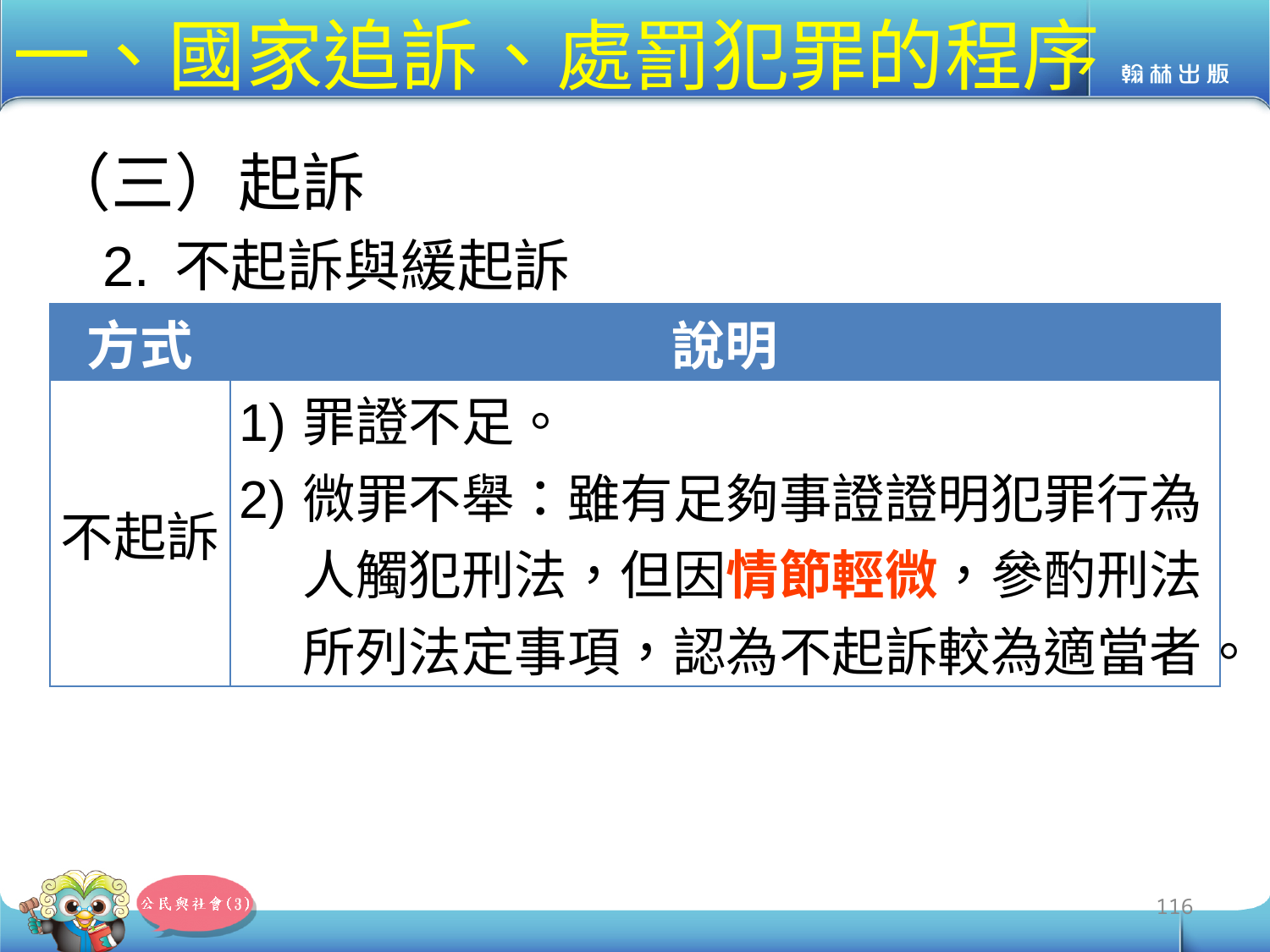

# 一、國家追訴、處罰犯罪的程序
（三）起訴
不起訴與緩起訴

| 方式 | 說明 |
| --- | --- |
| 不起訴 | 罪證不足。 微罪不舉：雖有足夠事證證明犯罪行為人觸犯刑法，但因情節輕微，參酌刑法所列法定事項，認為不起訴較為適當者。 |
116